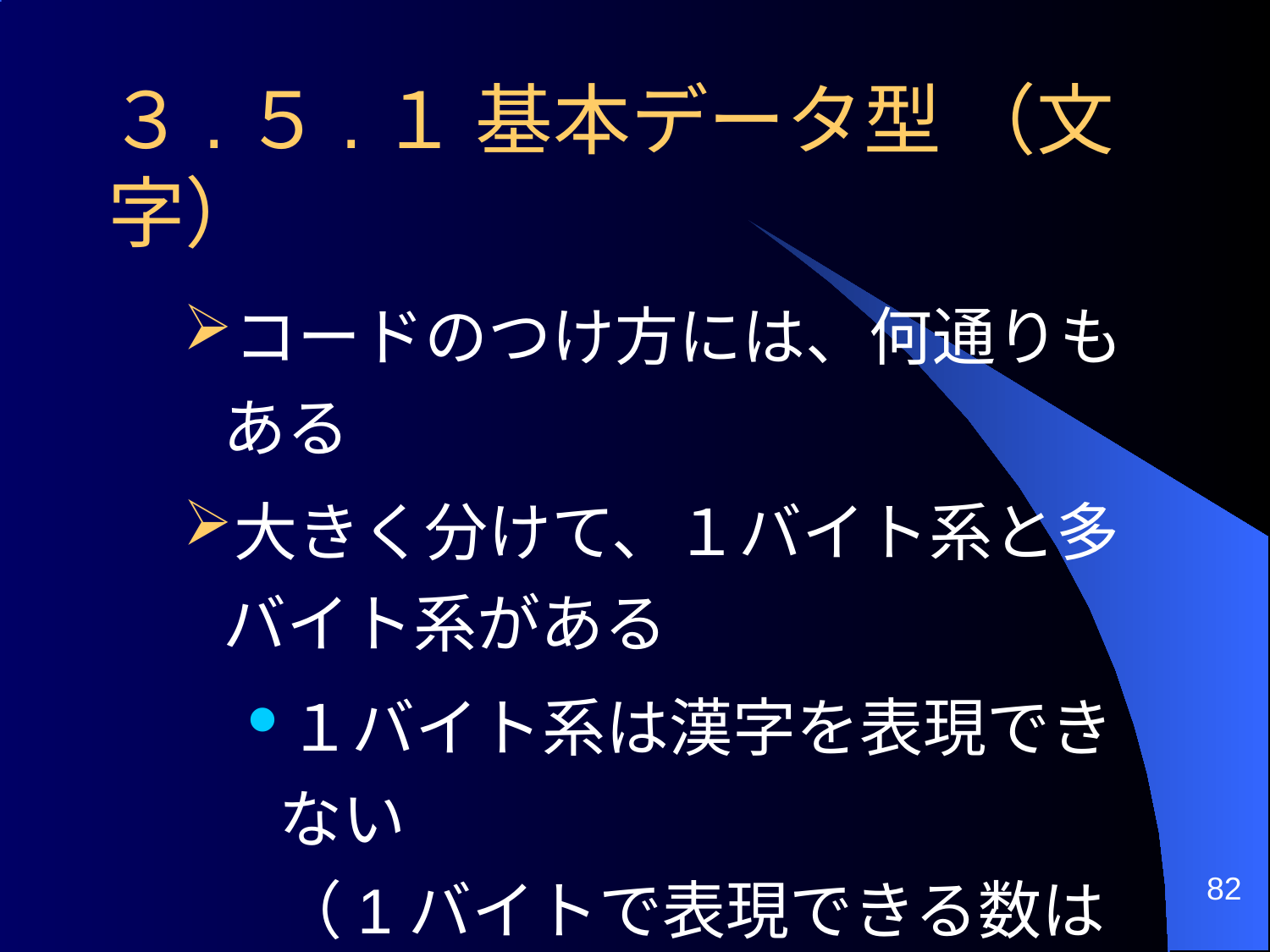

# ３.５.１ 基本データ型 （文字）
コードのつけ方には、何通りもある
大きく分けて、１バイト系と多バイト系がある
１バイト系は漢字を表現できない
（1バイトで表現できる数は256個まで）
82